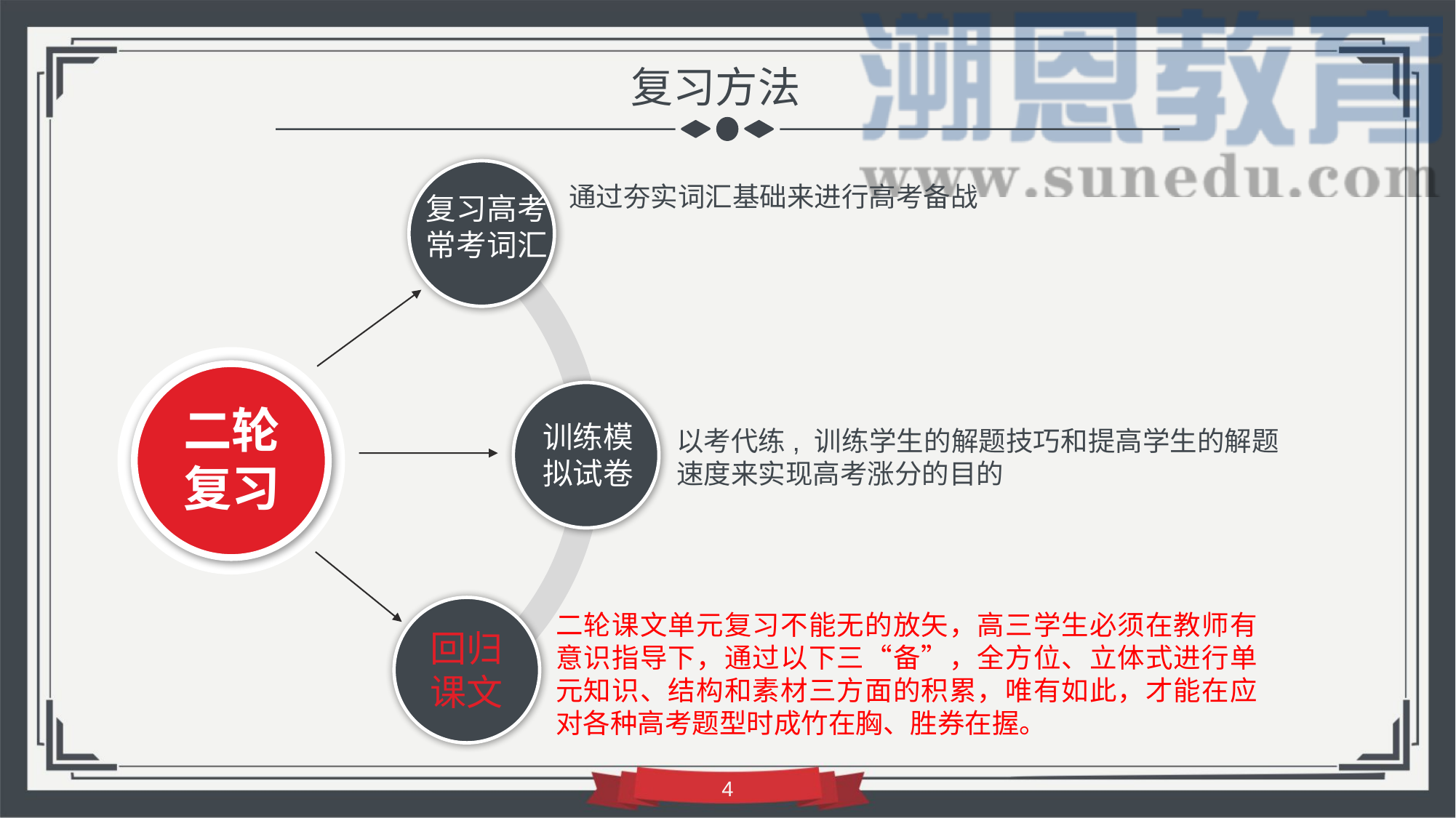

复习方法

通过夯实词汇基础来进行高考备战
复习高考常考词汇

二轮复习
训练模拟试卷
以考代练, 训练学生的解题技巧和提高学生的解题速度来实现高考涨分的目的

二轮课文单元复习不能无的放矢，高三学生必须在教师有意识指导下，通过以下三“备”，全方位、立体式进行单元知识、结构和素材三方面的积累，唯有如此，才能在应对各种高考题型时成竹在胸、胜券在握。
回归课文